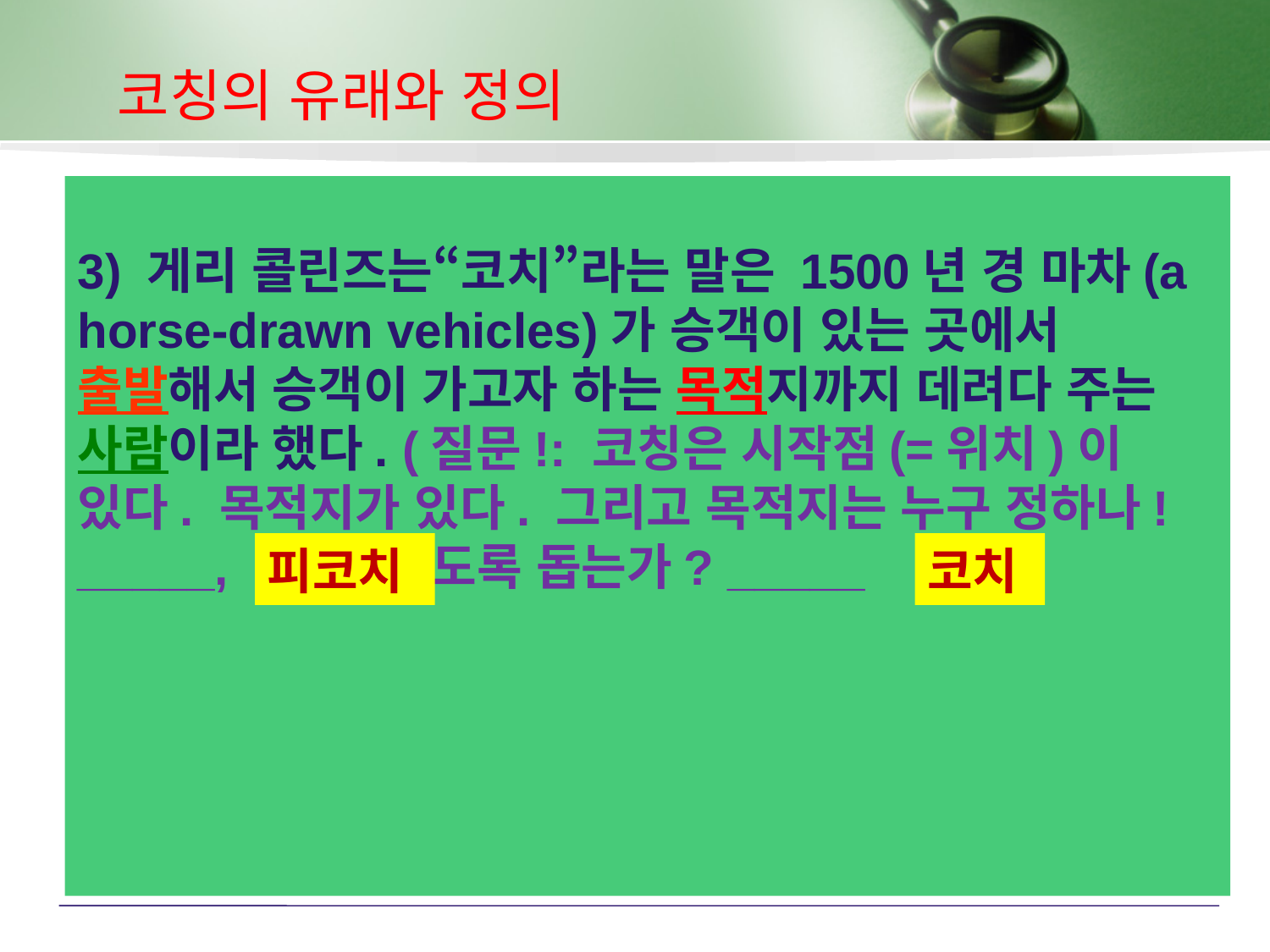

코칭의 유래와 정의
3) 게리 콜린즈는“코치”라는 말은 1500년 경 마차(a horse-drawn vehicles)가 승객이 있는 곳에서 출발해서 승객이 가고자 하는 목적지까지 데려다 주는 사람이라 했다. (질문!: 코칭은 시작점(=위치)이 있다. 목적지가 있다. 그리고 목적지는 누구 정하나! _____,   누구 가도록 돕는가? _____
피코치
코치